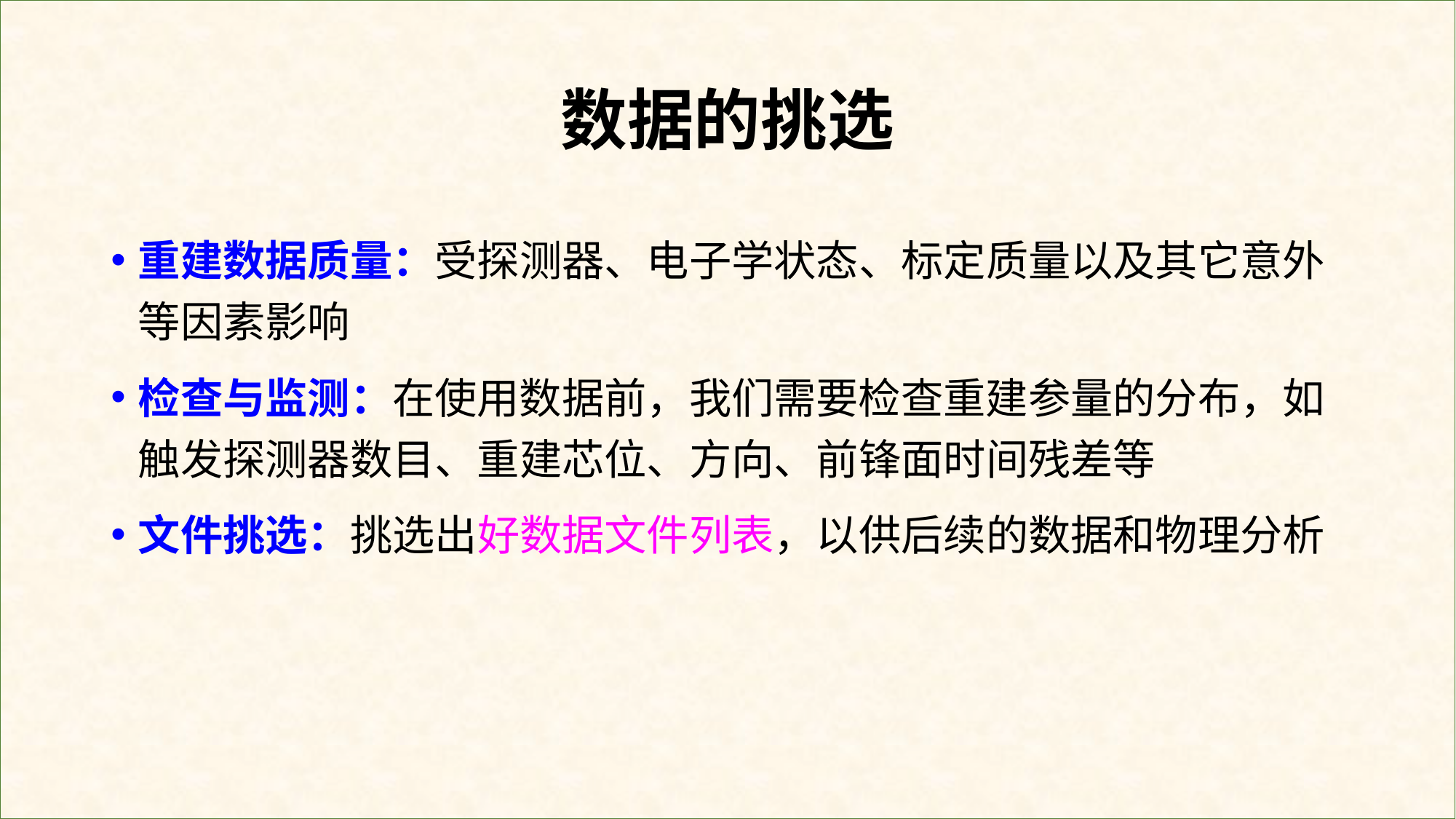

# 数据的挑选
重建数据质量：受探测器、电子学状态、标定质量以及其它意外等因素影响
检查与监测：在使用数据前，我们需要检查重建参量的分布，如触发探测器数目、重建芯位、方向、前锋面时间残差等
文件挑选：挑选出好数据文件列表，以供后续的数据和物理分析